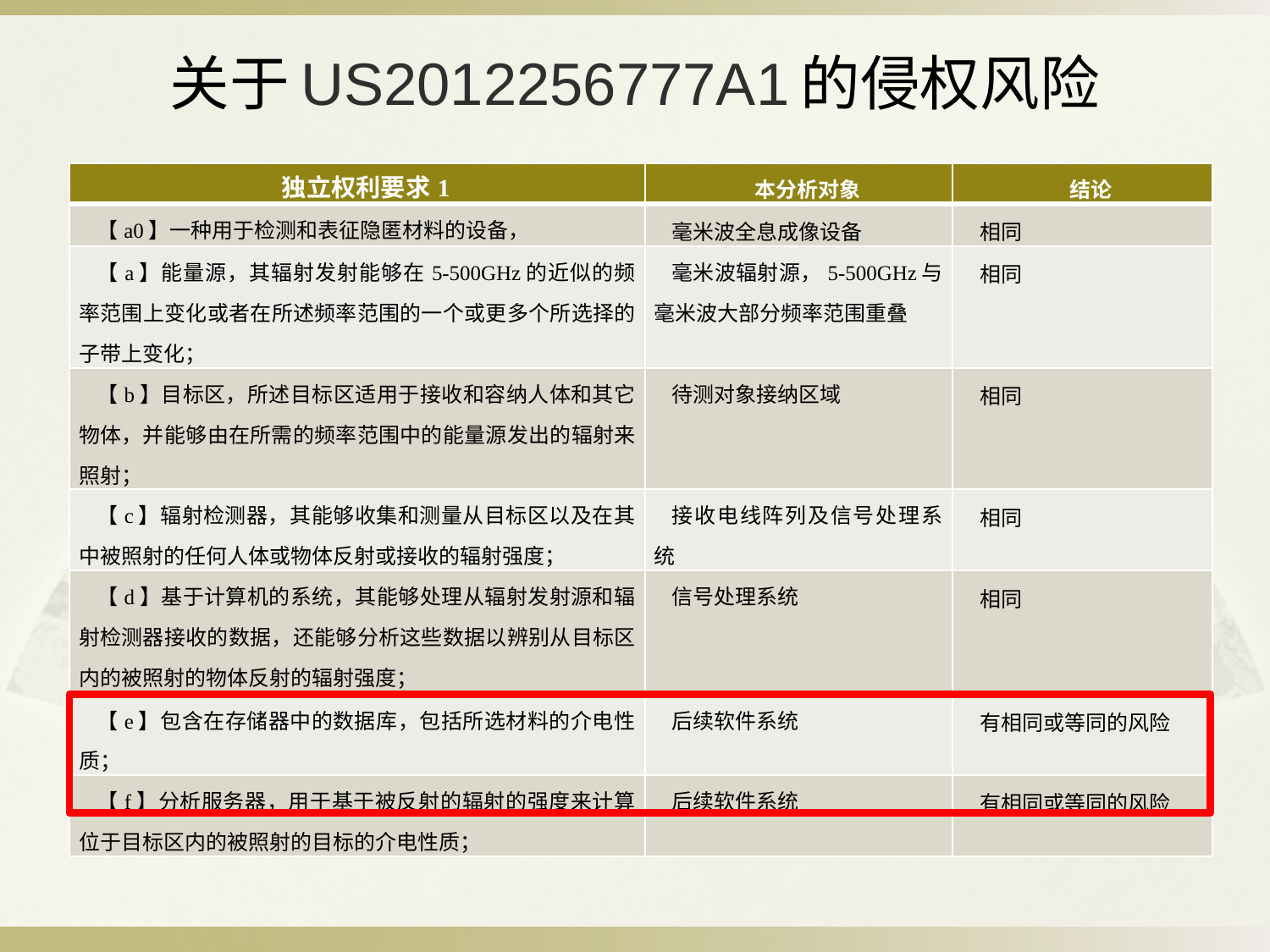

# 关于US2012256777A1的侵权风险
| 独立权利要求1 | 本分析对象 | 结论 |
| --- | --- | --- |
| 【a0】一种用于检测和表征隐匿材料的设备， | 毫米波全息成像设备 | 相同 |
| 【a】能量源，其辐射发射能够在5-500GHz的近似的频率范围上变化或者在所述频率范围的一个或更多个所选择的子带上变化； | 毫米波辐射源，5-500GHz与毫米波大部分频率范围重叠 | 相同 |
| 【b】目标区，所述目标区适用于接收和容纳人体和其它物体，并能够由在所需的频率范围中的能量源发出的辐射来照射； | 待测对象接纳区域 | 相同 |
| 【c】辐射检测器，其能够收集和测量从目标区以及在其中被照射的任何人体或物体反射或接收的辐射强度； | 接收电线阵列及信号处理系统 | 相同 |
| 【d】基于计算机的系统，其能够处理从辐射发射源和辐射检测器接收的数据，还能够分析这些数据以辨别从目标区内的被照射的物体反射的辐射强度； | 信号处理系统 | 相同 |
| 【e】包含在存储器中的数据库，包括所选材料的介电性质； | 后续软件系统 | 有相同或等同的风险 |
| 【f】分析服务器，用于基于被反射的辐射的强度来计算位于目标区内的被照射的目标的介电性质； | 后续软件系统 | 有相同或等同的风险 |